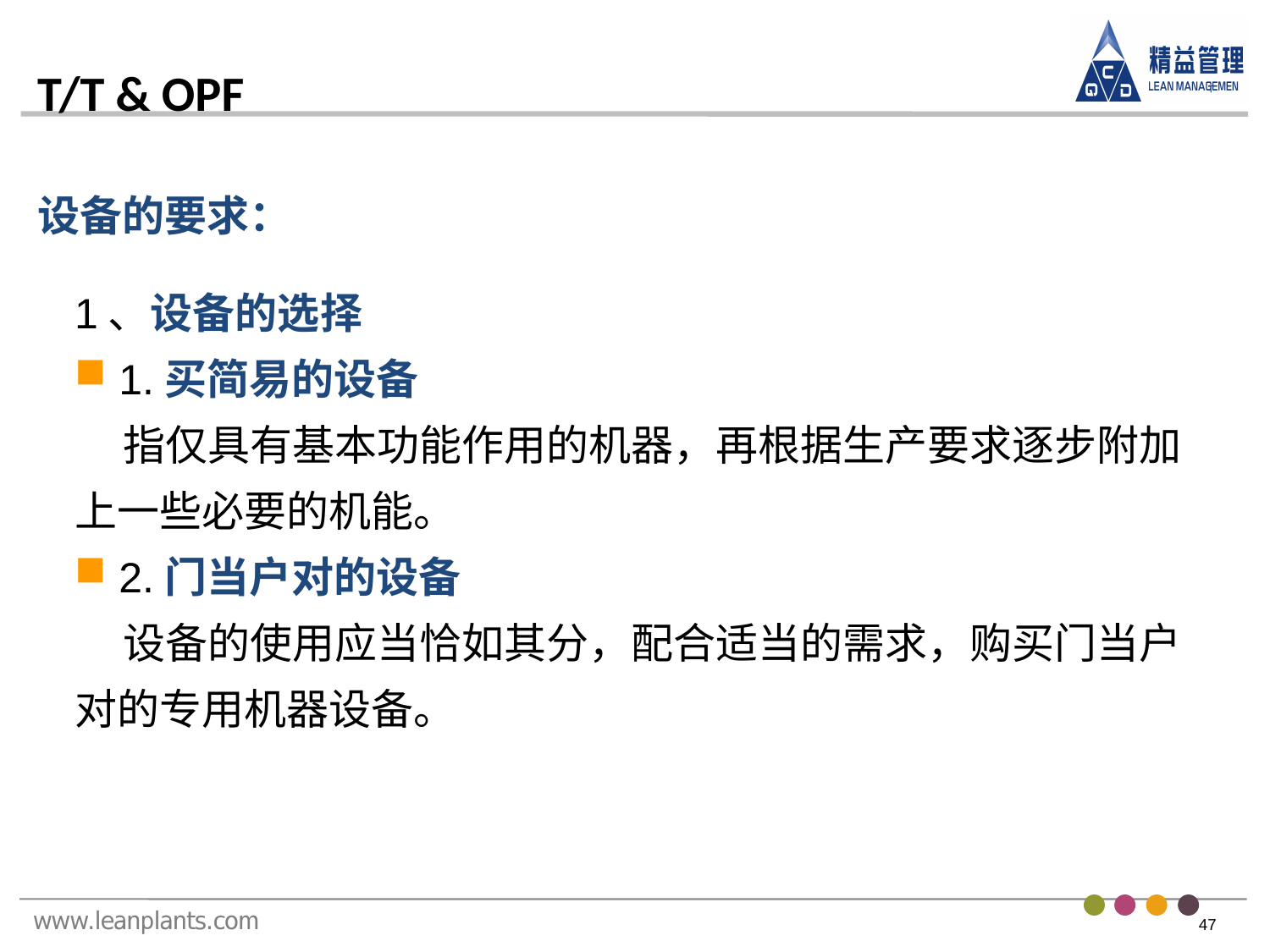

设备的要求：
1、设备的选择
 1.买简易的设备
    指仅具有基本功能作用的机器，再根据生产要求逐步附加上一些必要的机能。
 2.门当户对的设备
    设备的使用应当恰如其分，配合适当的需求，购买门当户对的专用机器设备。